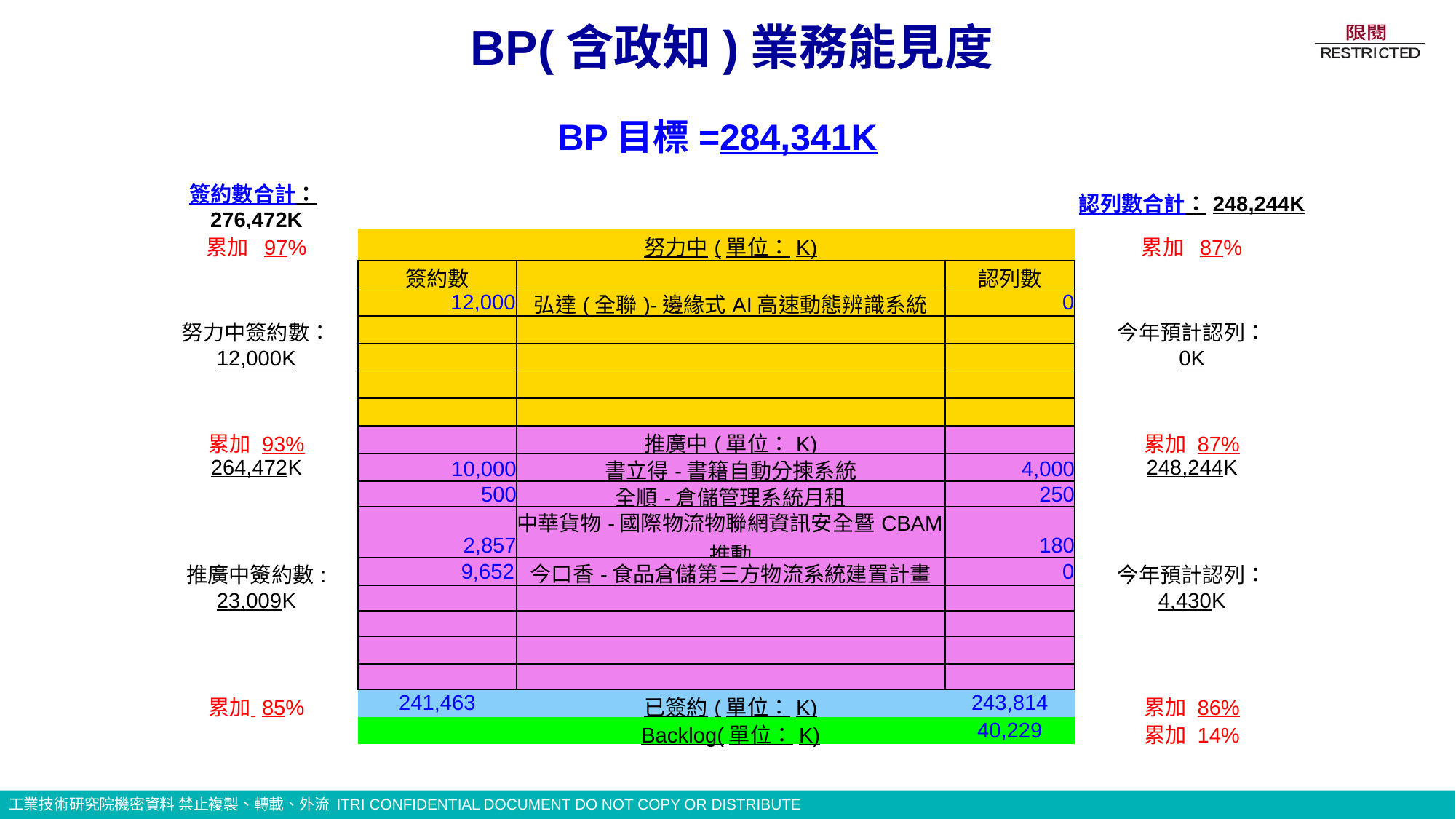

BP(含政知)業務能見度
BP目標=284,341K
| 簽約數合計：276,472K |  |  |  | 認列數合計：248,244K |
| --- | --- | --- | --- | --- |
| 累加 97% |  | 努力中(單位：K) |  | 累加 87% |
| 努力中簽約數： 12,000K | 簽約數 |  | 認列數 | 今年預計認列： 0K |
|  | 12,000 | 弘達(全聯)-邊緣式AI高速動態辨識系統 | 0 |  |
|  |  |  |  |  |
|  |  |  |  |  |
|  |  |  |  |  |
|  |  |  |  |  |
| 累加 93% |  | 推廣中(單位：K) |  | 累加 87% |
| 264,472K | 10,000 | 書立得-書籍自動分揀系統 | 4,000 | 248,244K |
| 推廣中簽約數: 23,009K | 500 | 全順-倉儲管理系統月租 | 250 | 今年預計認列： 4,430K |
| 推廣中簽約數: 23,954K | 2,857 | 中華貨物-國際物流物聯網資訊安全暨CBAM推動 | 180 | 今年預計認列： 4,604K |
|  | 9,652 | 今口香-食品倉儲第三方物流系統建置計畫 | 0 |  |
| 16,700K |  |  |  | 12,750K |
|  |  |  |  |  |
|  |  |  |  |  |
|  |  |  |  |  |
| 累加 85% | 241,463 | 已簽約(單位：K) | 243,814 | 累加 86% |
|  |  | Backlog(單位：K) | 40,229 | 累加 14% |